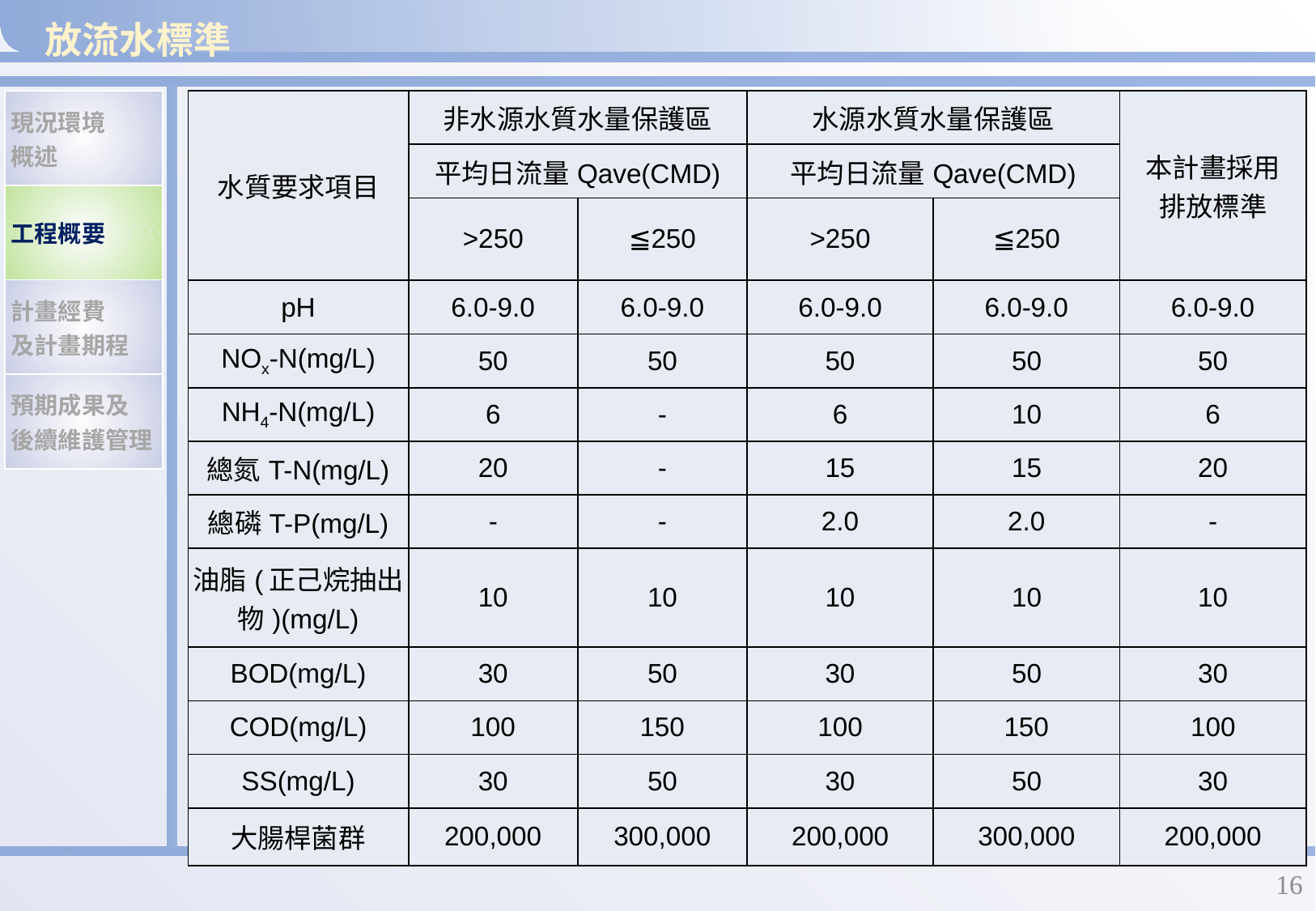

# 放流水標準
| 水質要求項目 | 非水源水質水量保護區 |  | 水源水質水量保護區 |  | 本計畫採用 排放標準 |
| --- | --- | --- | --- | --- | --- |
|  | 平均日流量Qave(CMD) |  | 平均日流量Qave(CMD) |  |  |
|  | >250 | ≦250 | >250 | ≦250 |  |
| pH | 6.0-9.0 | 6.0-9.0 | 6.0-9.0 | 6.0-9.0 | 6.0-9.0 |
| NOx-N(mg/L) | 50 | 50 | 50 | 50 | 50 |
| NH4-N(mg/L) | 6 | - | 6 | 10 | 6 |
| 總氮T-N(mg/L) | 20 | - | 15 | 15 | 20 |
| 總磷T-P(mg/L) | - | - | 2.0 | 2.0 | - |
| 油脂(正己烷抽出物)(mg/L) | 10 | 10 | 10 | 10 | 10 |
| BOD(mg/L) | 30 | 50 | 30 | 50 | 30 |
| COD(mg/L) | 100 | 150 | 100 | 150 | 100 |
| SS(mg/L) | 30 | 50 | 30 | 50 | 30 |
| 大腸桿菌群 | 200,000 | 300,000 | 200,000 | 300,000 | 200,000 |
| 現況環境 概述 |
| --- |
| 工程概要 |
| 計畫經費 及計畫期程 |
| 預期成果及 後續維護管理 |
16